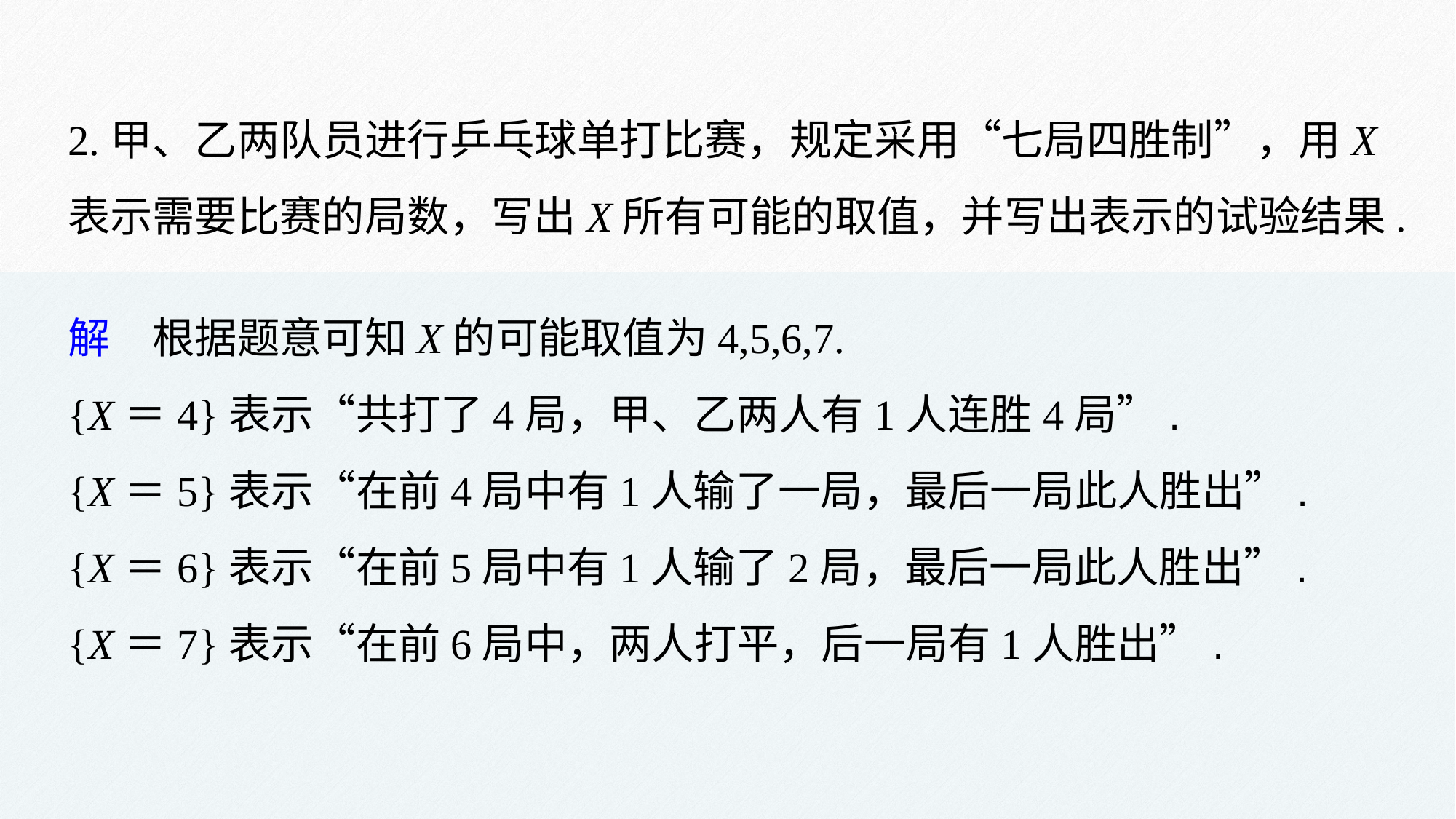

2.甲、乙两队员进行乒乓球单打比赛，规定采用“七局四胜制”，用X表示需要比赛的局数，写出X所有可能的取值，并写出表示的试验结果.
解　根据题意可知X的可能取值为4,5,6,7.
{X＝4}表示“共打了4局，甲、乙两人有1人连胜4局”.
{X＝5}表示“在前4局中有1人输了一局，最后一局此人胜出”.
{X＝6}表示“在前5局中有1人输了2局，最后一局此人胜出”.
{X＝7}表示“在前6局中，两人打平，后一局有1人胜出”.